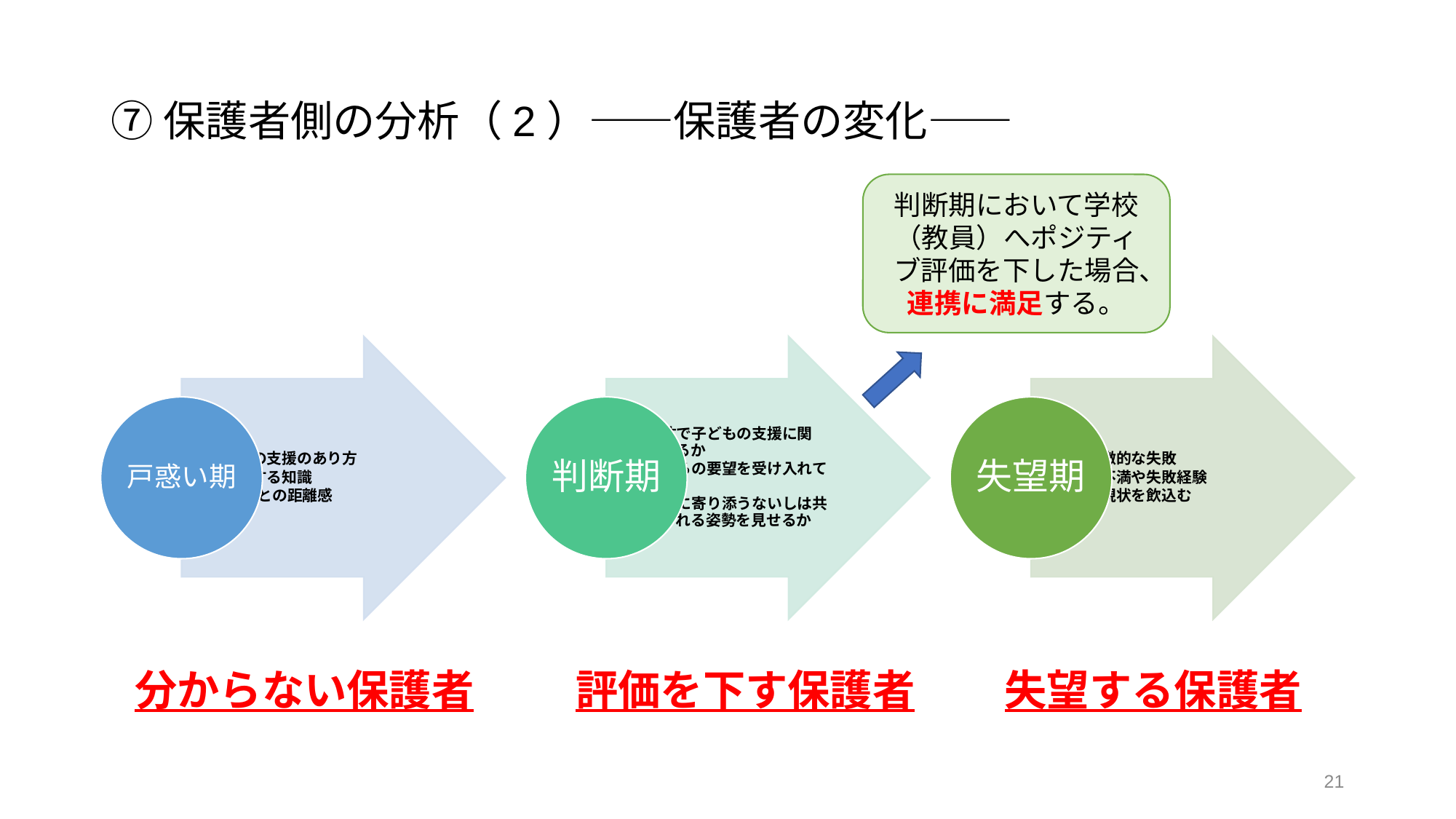

# ⑦保護者側の分析（2）――保護者の変化――
判断期において学校（教員）へポジティブ評価を下した場合、連携に満足する。
子どもへの支援のあり方
障害に対する知識
学校・教員との距離感
戸惑い期
学校全体で子どもの支援に関わっているか
保護者からの要望を受け入れてくれるか
保護者側に寄り添うないしは共感してくれる姿勢を見せるか
判断期
一度の象徴的な失敗
蓄積する不満や失敗経験
不本意な現状を飲込む
失望期

分からない保護者

失望する保護者

評価を下す保護者

21